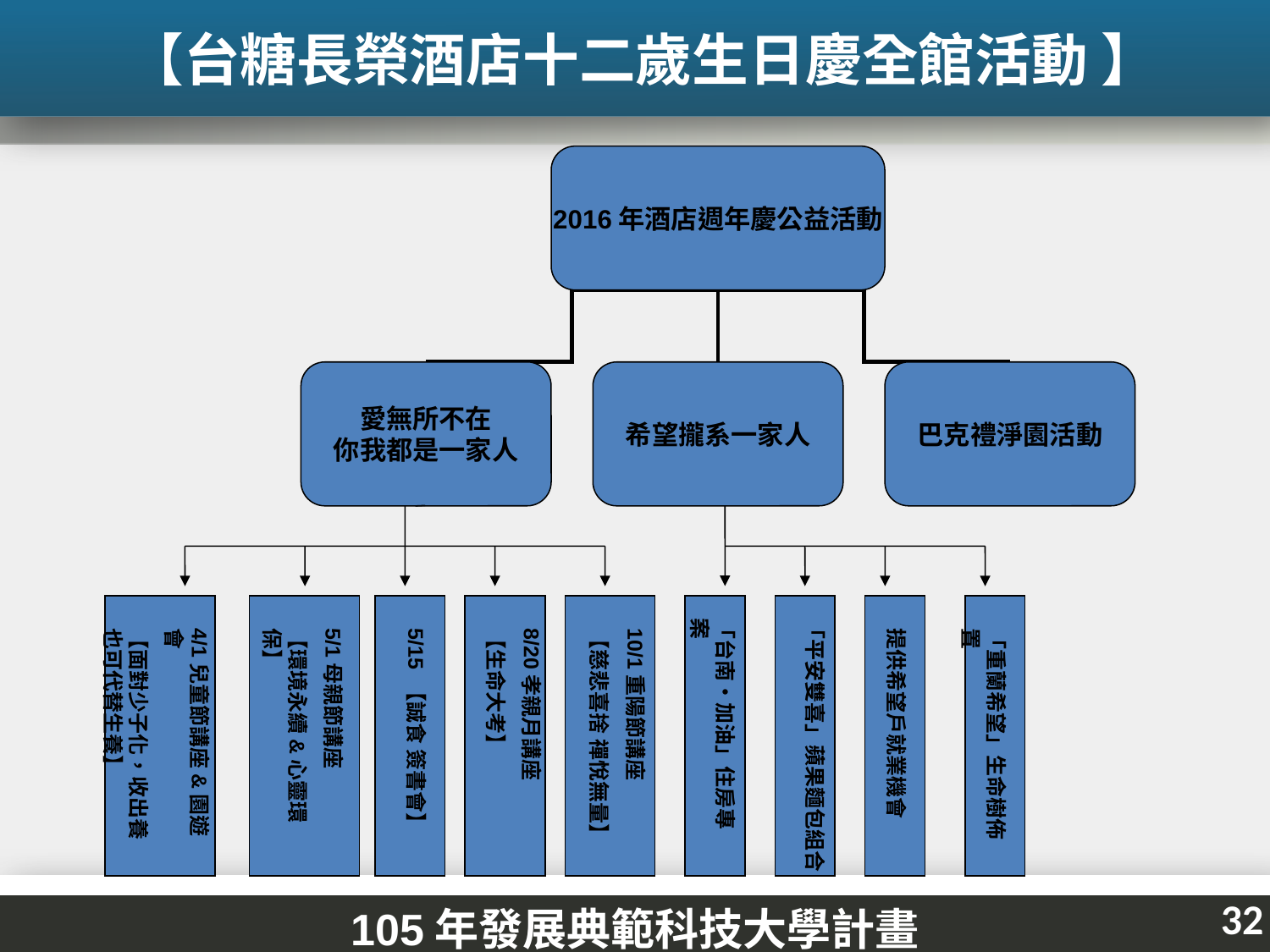

【台糖長榮酒店十二歲生日慶全館活動 】
2016年酒店週年慶公益活動
愛無所不在
你我都是一家人
希望攏系一家人
巴克禮淨園活動

「台南‧加油」住房專案
「平安雙喜」蘋果麵包組合
4/1兒童節講座&園遊會
【面對少子化，收出養也可代替生養】
5/1母親節講座
【環境永續&心靈環保】
5/15 【誠食 簽書會】
8/20孝親月講座
【生命大考】
10/1重陽節講座
【慈悲喜捨 禪悅無量】
提供希望戶就業機會
「重蘭希望」生命樹佈置